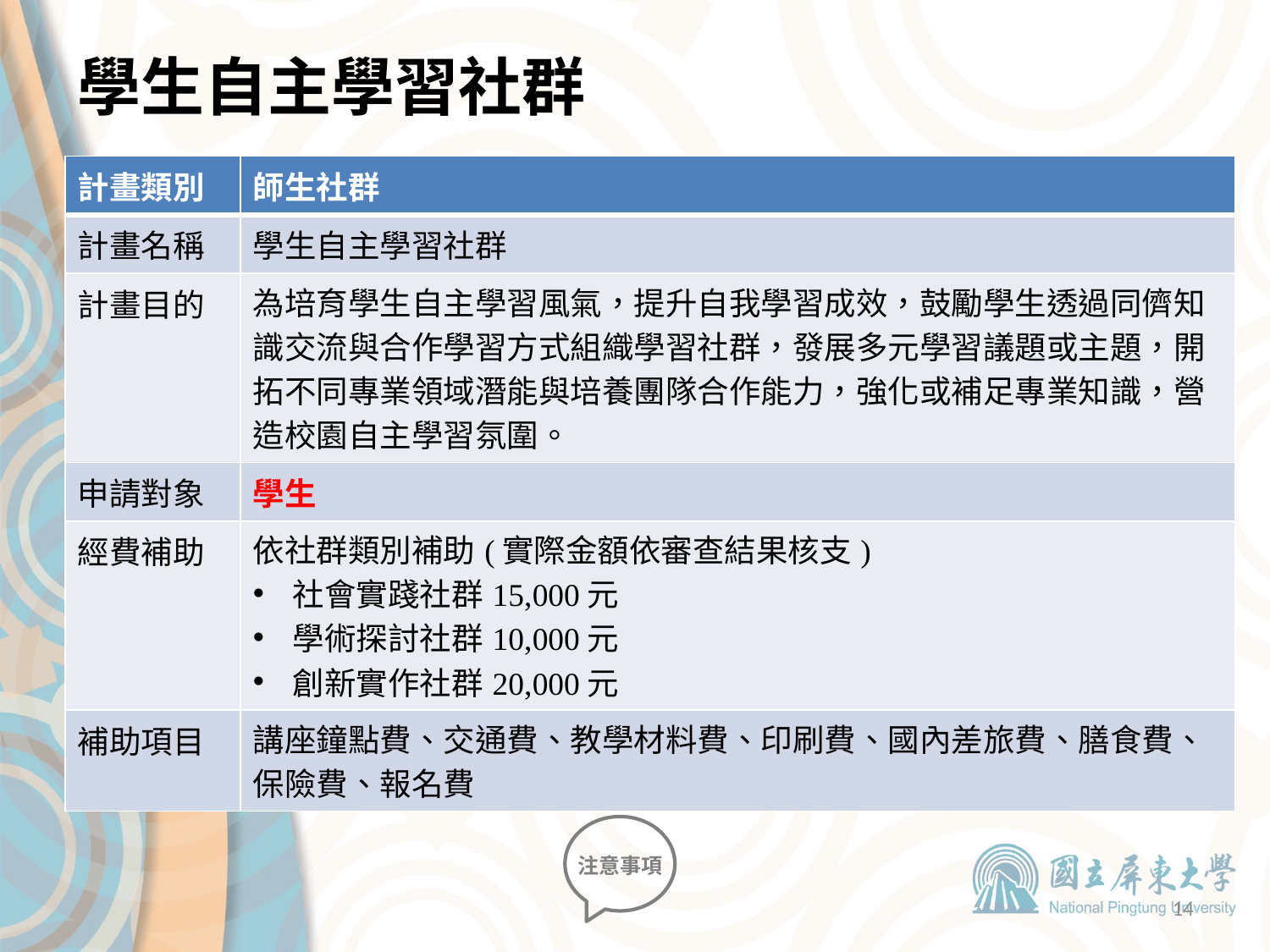

# 學生自主學習社群
| 計畫類別 | 師生社群 |
| --- | --- |
| 計畫名稱 | 學生自主學習社群 |
| 計畫目的 | 為培育學生自主學習風氣，提升自我學習成效，鼓勵學生透過同儕知識交流與合作學習方式組織學習社群，發展多元學習議題或主題，開拓不同專業領域潛能與培養團隊合作能力，強化或補足專業知識，營造校園自主學習氛圍。 |
| 申請對象 | 學生 |
| 經費補助 | 依社群類別補助(實際金額依審查結果核支) 社會實踐社群15,000元 學術探討社群10,000元 創新實作社群20,000元 |
| 補助項目 | 講座鐘點費、交通費、教學材料費、印刷費、國內差旅費、膳食費、保險費、報名費 |

注意事項
14